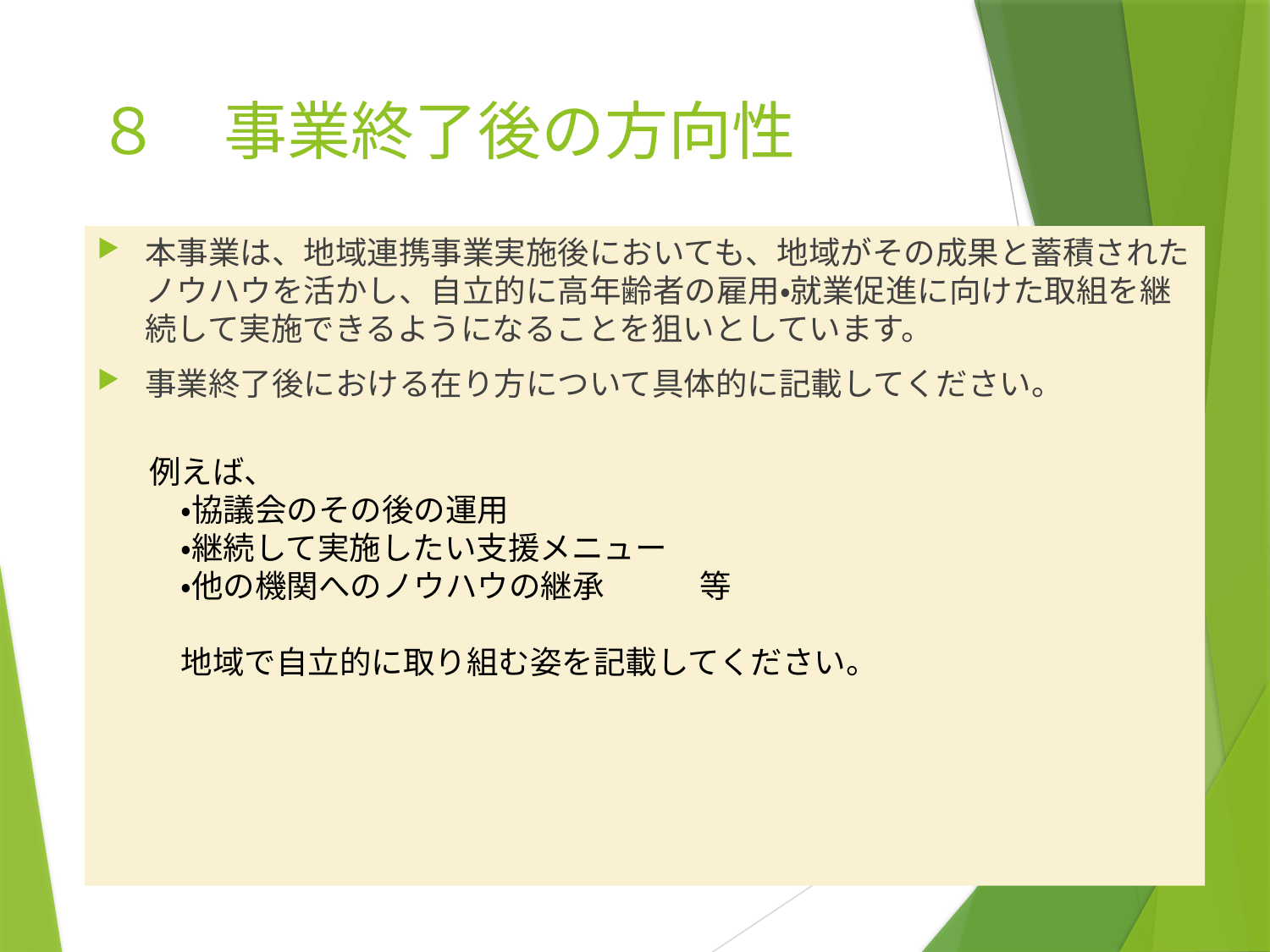

# ８　事業終了後の方向性
本事業は、地域連携事業実施後においても、地域がその成果と蓄積されたノウハウを活かし、自立的に高年齢者の雇用・就業促進に向けた取組を継続して実施できるようになることを狙いとしています。
事業終了後における在り方について具体的に記載してください。
　例えば、
　　・協議会のその後の運用
　　・継続して実施したい支援メニュー
　　・他の機関へのノウハウの継承　　　等

　　地域で自立的に取り組む姿を記載してください。